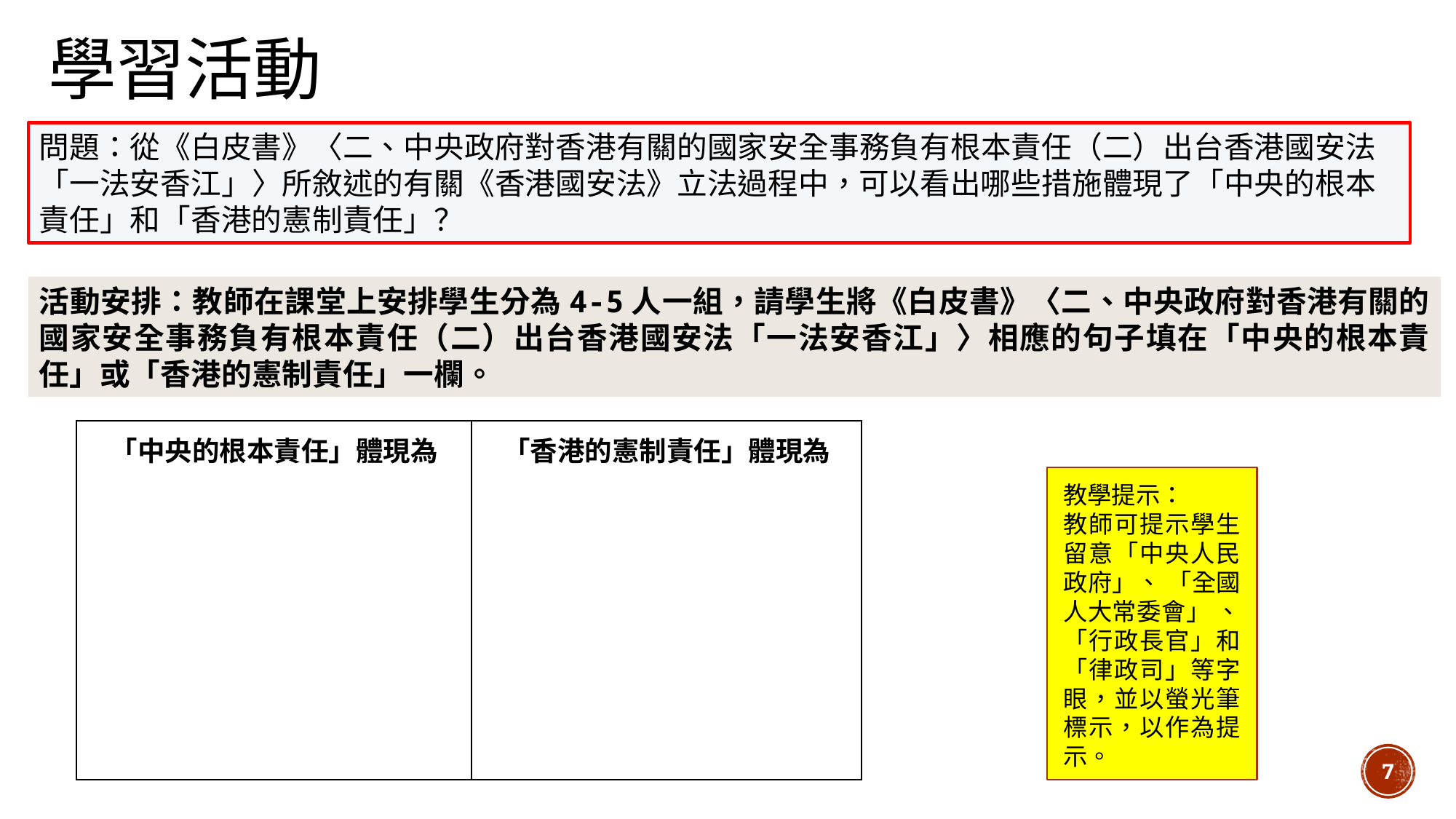

# 學習活動
問題：從《白皮書》〈二、中央政府對香港有關的國家安全事務負有根本責任（二）出台香港國安法「一法安香江」〉所敘述的有關《香港國安法》立法過程中，可以看出哪些措施體現了「中央的根本責任」和「香港的憲制責任」？
活動安排：教師在課堂上安排學生分為4-5人一組，請學生將《白皮書》〈二、中央政府對香港有關的國家安全事務負有根本責任（二）出台香港國安法「一法安香江」〉相應的句子填在「中央的根本責任」或「香港的憲制責任」一欄。
| 「中央的根本責任」體現為 | 「香港的憲制責任」體現為 |
| --- | --- |
|  |  |

教學提示：
教師可提示學生留意「中央人民政府」、 「全國人大常委會」 、「行政長官」和「律政司」等字眼，並以螢光筆標示，以作為提示。
7